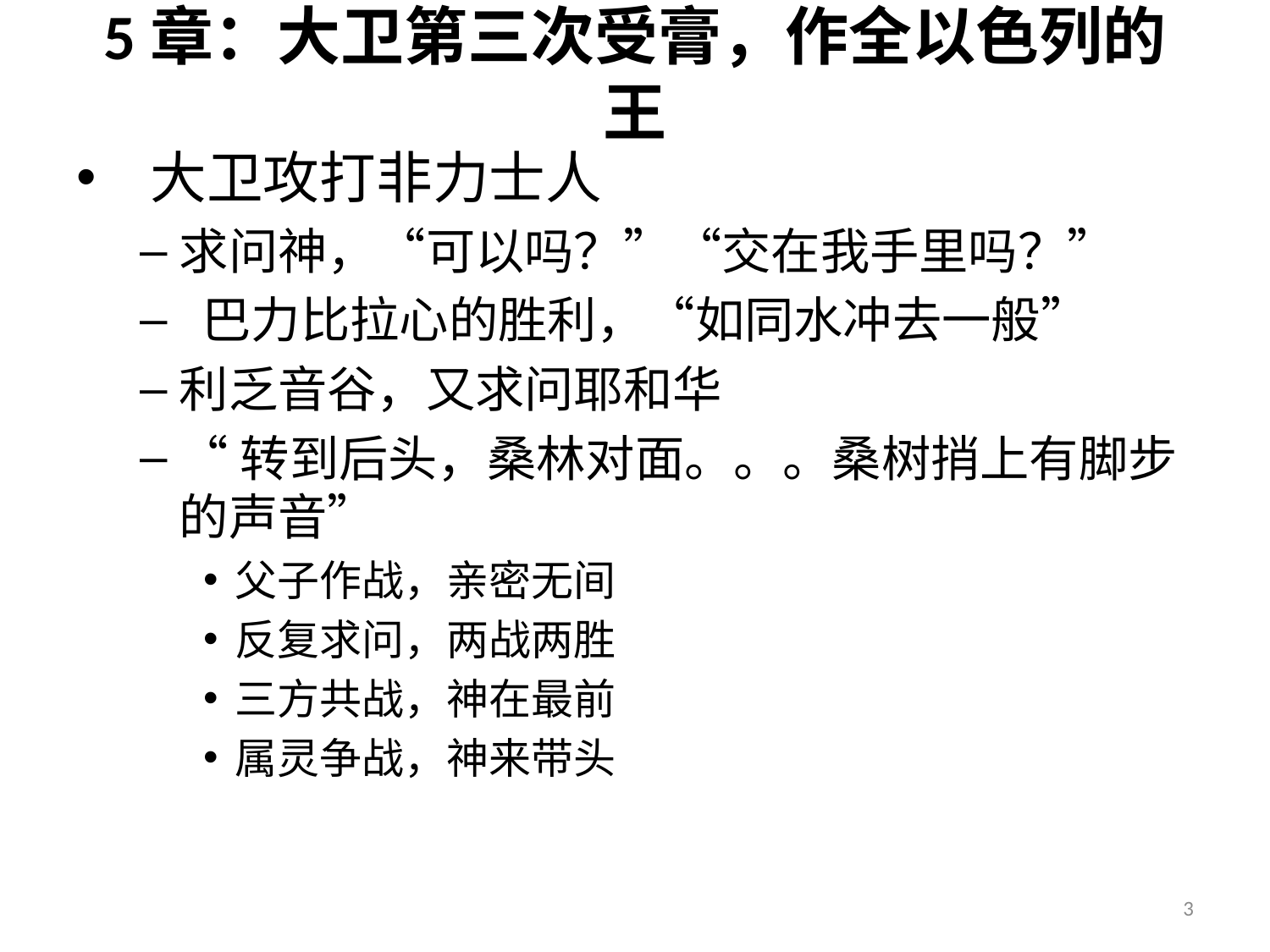

# 5章：大卫第三次受膏，作全以色列的王
 大卫攻打非力士人
求问神，“可以吗？”“交在我手里吗？”
 巴力比拉心的胜利，“如同水冲去一般”
利乏音谷，又求问耶和华
“转到后头，桑林对面。。。桑树捎上有脚步的声音”
父子作战，亲密无间
反复求问，两战两胜
三方共战，神在最前
属灵争战，神来带头

3